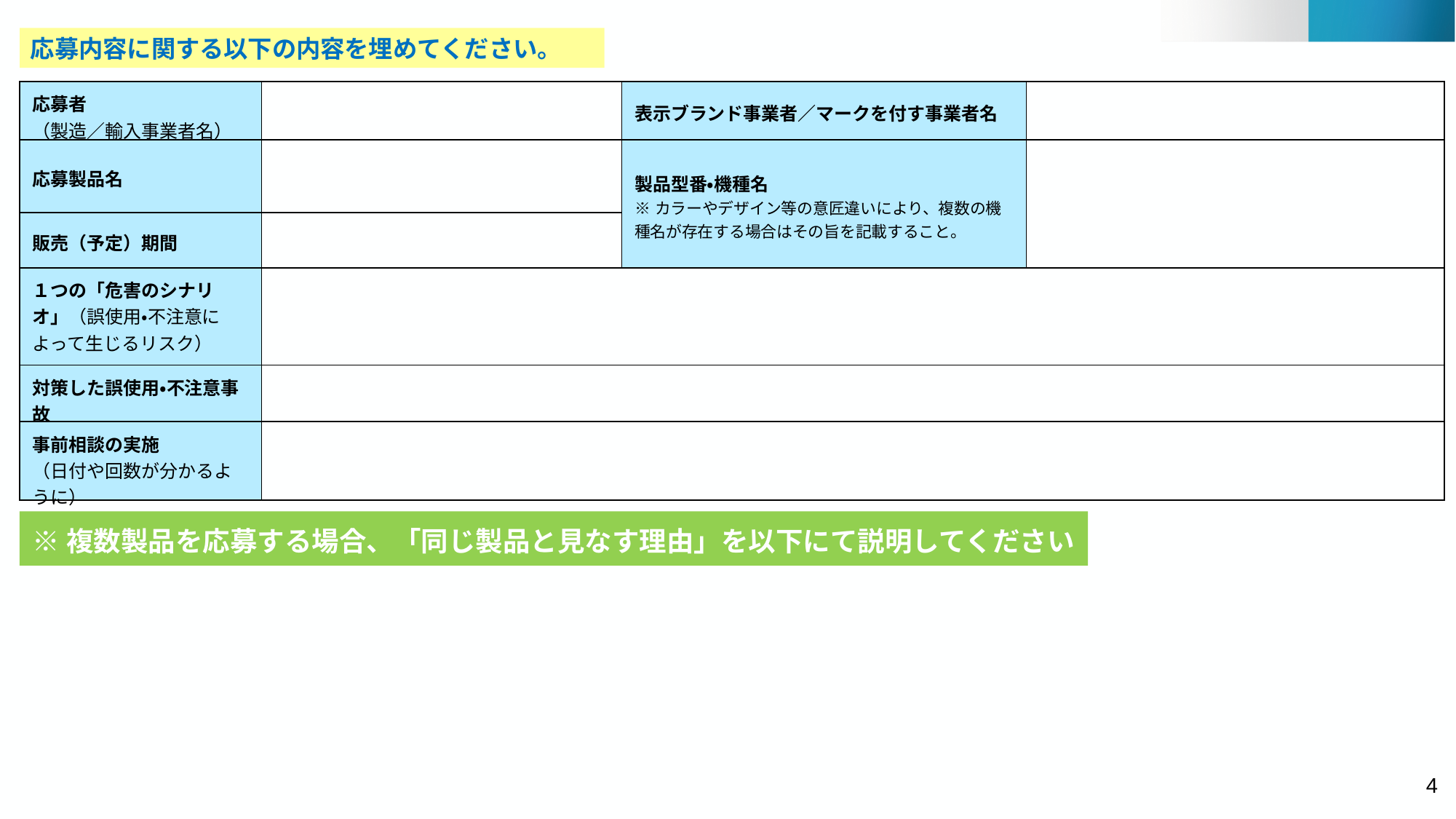

応募内容に関する以下の内容を埋めてください。
| 応募者 （製造／輸入事業者名） |  | 表示ブランド事業者／マークを付す事業者名 |  |
| --- | --- | --- | --- |
| 応募製品名 |  | 製品型番・機種名 ※カラーやデザイン等の意匠違いにより、複数の機種名が存在する場合はその旨を記載すること。 |  |
| 販売（予定）期間 |  |  |  |
| １つの「危害のシナリオ」（誤使用・不注意によって生じるリスク） |  |  |  |
| 対策した誤使用・不注意事故 |  |  |  |
| 事前相談の実施 （日付や回数が分かるように） |  |  |  |
※複数製品を応募する場合、「同じ製品と見なす理由」を以下にて説明してください

4